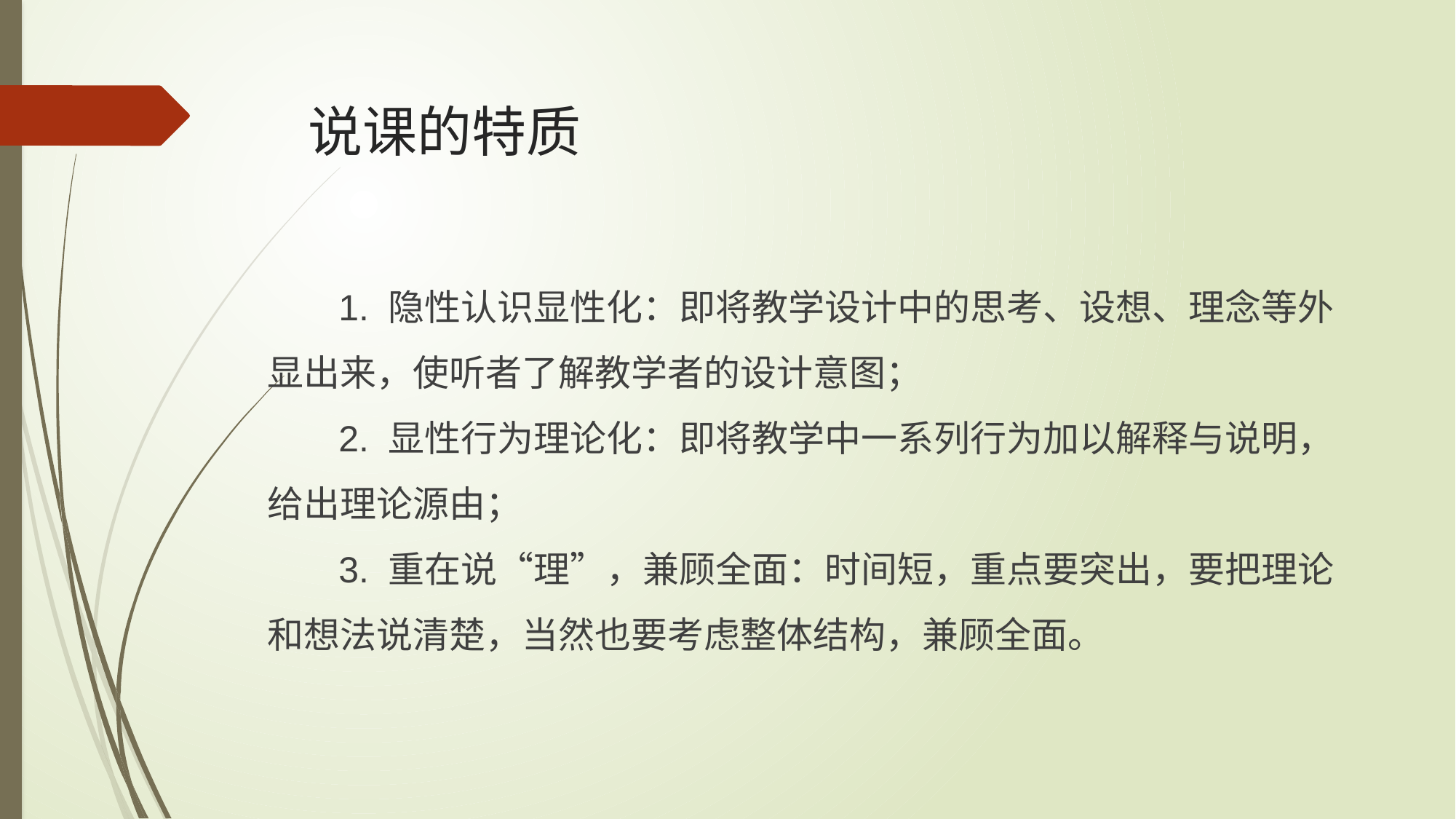

# 说课的特质
       1. 隐性认识显性化：即将教学设计中的思考、设想、理念等外显出来，使听者了解教学者的设计意图；
       2. 显性行为理论化：即将教学中一系列行为加以解释与说明，给出理论源由；
       3. 重在说“理”，兼顾全面：时间短，重点要突出，要把理论和想法说清楚，当然也要考虑整体结构，兼顾全面。